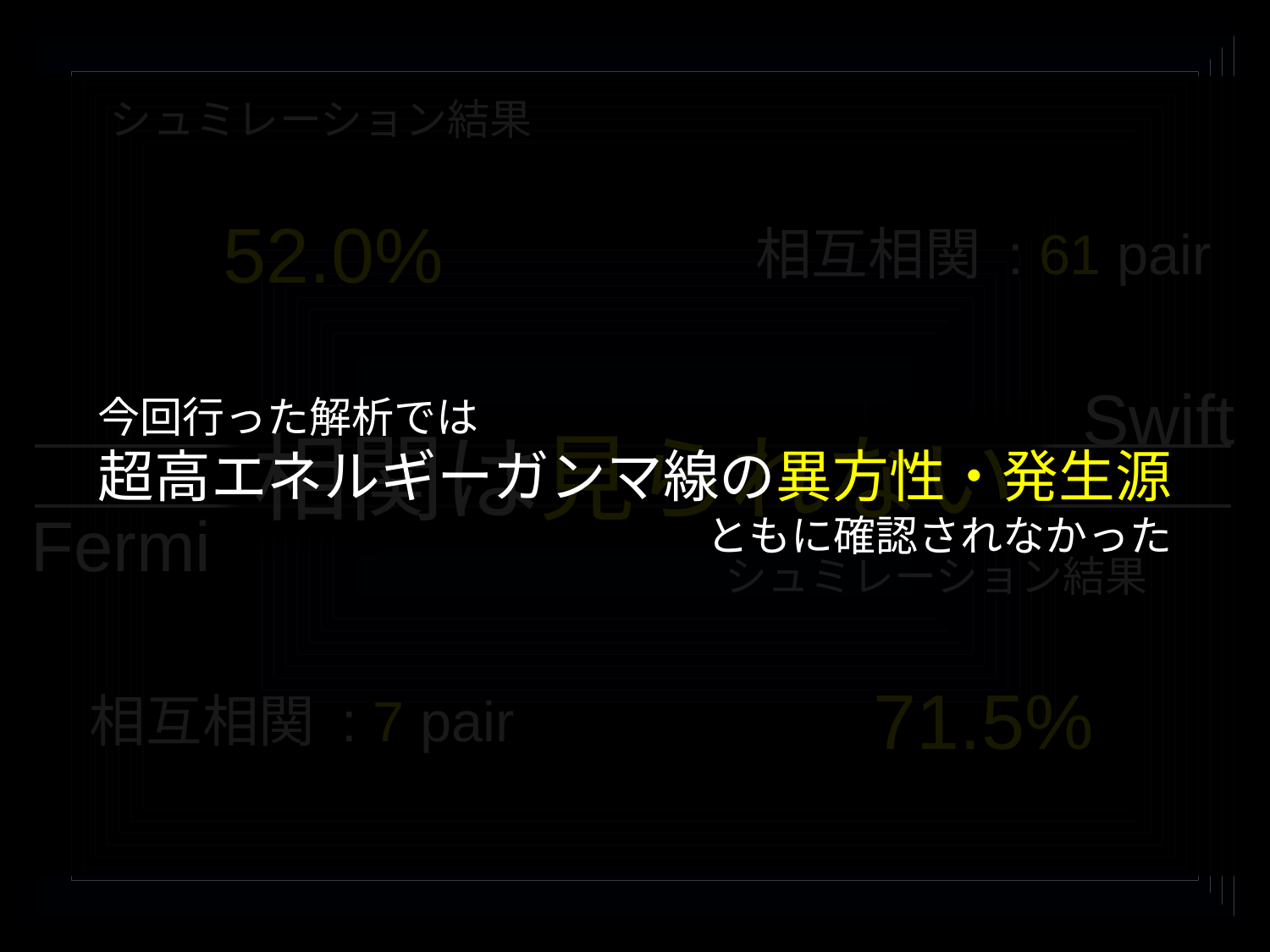

シュミレーション結果
52.0%
相互相関 : 61 pair
Swift
今回行った解析では
超高エネルギーガンマ線の異方性・発生源
ともに確認されなかった

相関は見られない
Fermi
シュミレーション結果
71.5%
相互相関 : 7 pair